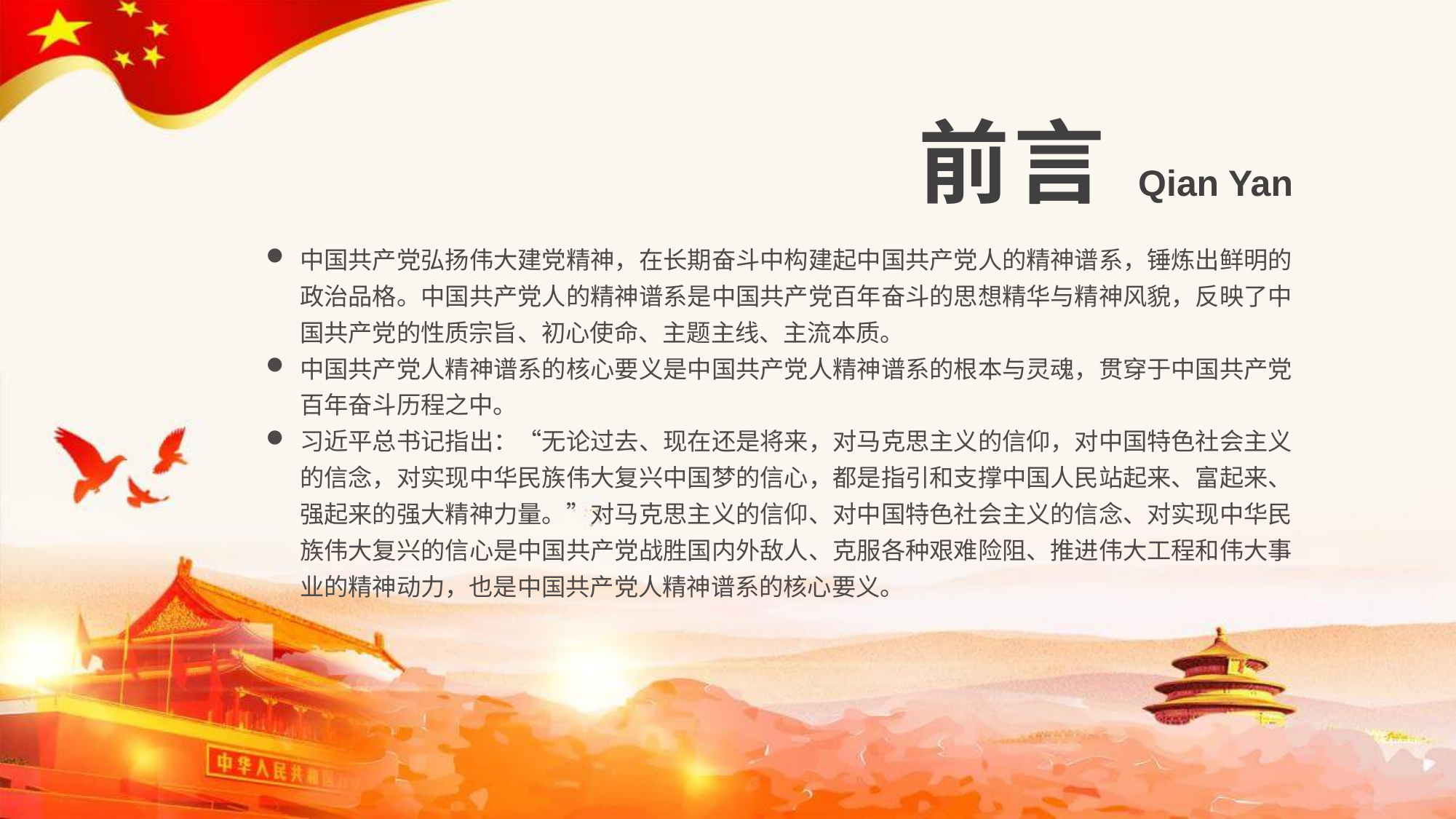

https://www.PPT818.com/
前言 Qian Yan
中国共产党弘扬伟大建党精神，在长期奋斗中构建起中国共产党人的精神谱系，锤炼出鲜明的政治品格。中国共产党人的精神谱系是中国共产党百年奋斗的思想精华与精神风貌，反映了中国共产党的性质宗旨、初心使命、主题主线、主流本质。
中国共产党人精神谱系的核心要义是中国共产党人精神谱系的根本与灵魂，贯穿于中国共产党百年奋斗历程之中。
习近平总书记指出：“无论过去、现在还是将来，对马克思主义的信仰，对中国特色社会主义的信念，对实现中华民族伟大复兴中国梦的信心，都是指引和支撑中国人民站起来、富起来、强起来的强大精神力量。”对马克思主义的信仰、对中国特色社会主义的信念、对实现中华民族伟大复兴的信心是中国共产党战胜国内外敌人、克服各种艰难险阻、推进伟大工程和伟大事业的精神动力，也是中国共产党人精神谱系的核心要义。